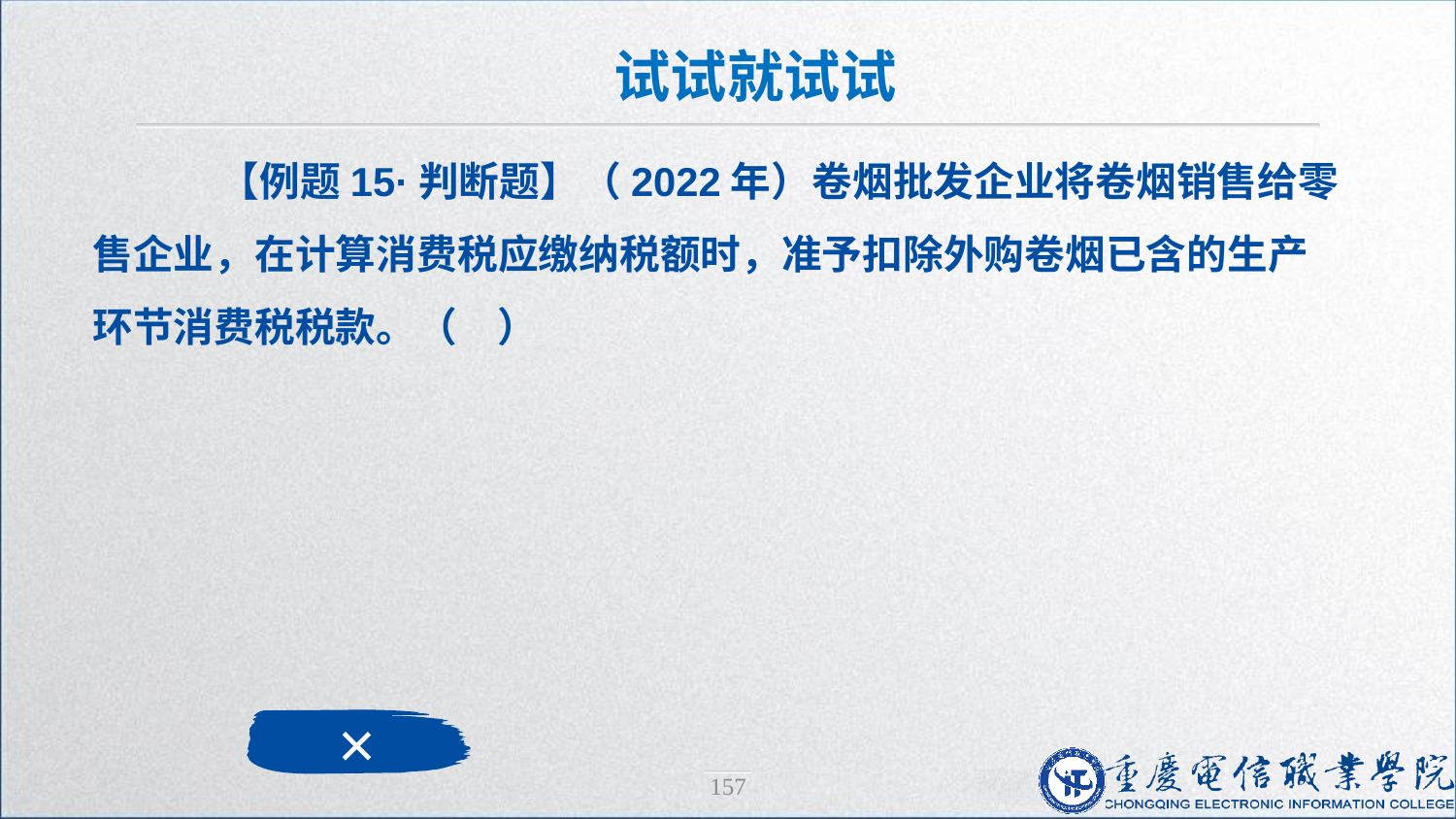

试试就试试
　【例题15·判断题】（2022年）卷烟批发企业将卷烟销售给零售企业，在计算消费税应缴纳税额时，准予扣除外购卷烟已含的生产环节消费税税款。（　）
×

157